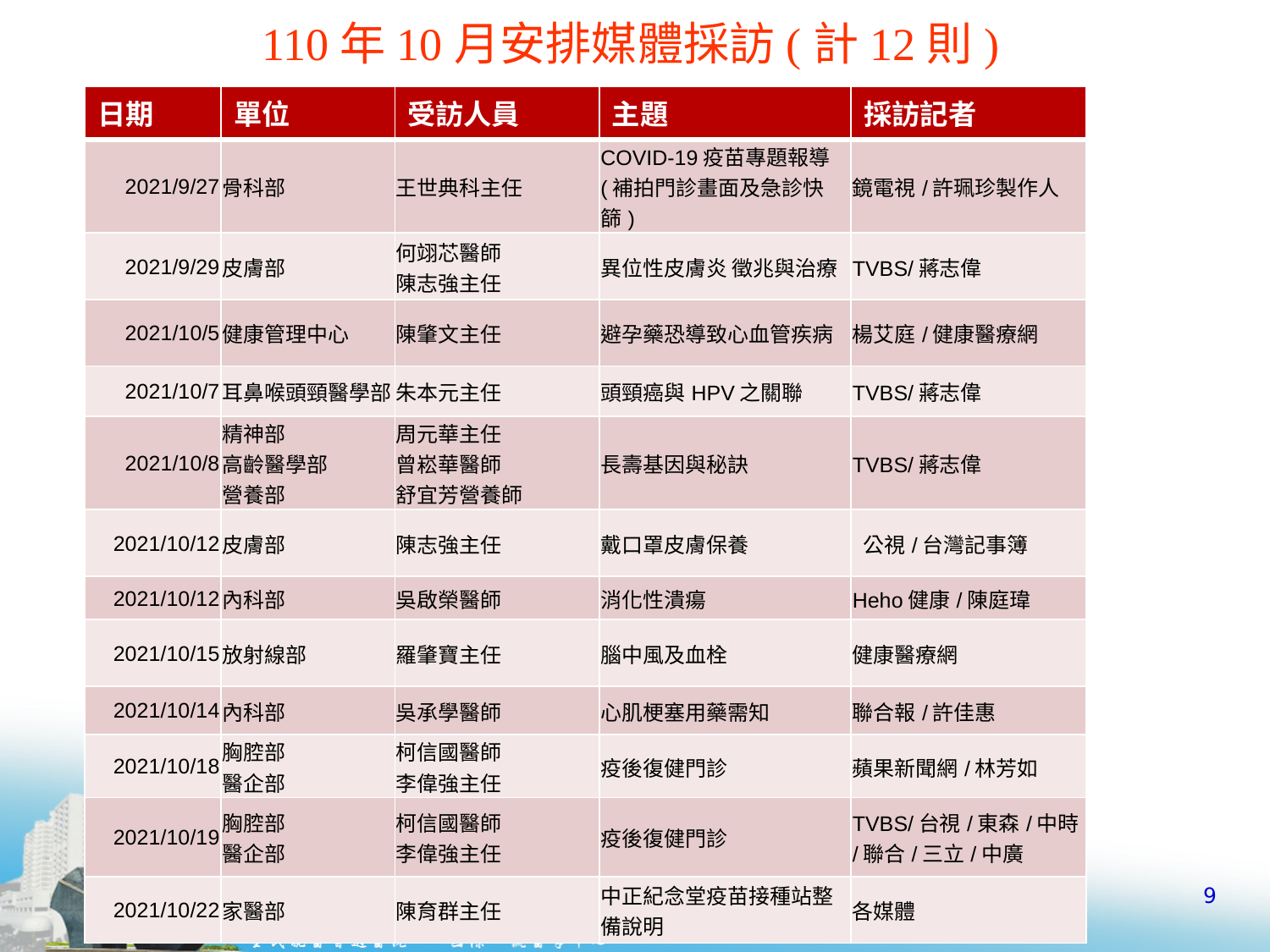

# 110年10月安排媒體採訪(計12則)
| 日期 | 單位 | 受訪人員 | 主題 | 採訪記者 |
| --- | --- | --- | --- | --- |
| 2021/9/27 | 骨科部 | 王世典科主任 | COVID-19疫苗專題報導(補拍門診畫面及急診快篩) | 鏡電視/許珮珍製作人 |
| 2021/9/29 | 皮膚部 | 何翊芯醫師 陳志強主任 | 異位性皮膚炎 徵兆與治療 | TVBS/蔣志偉 |
| 2021/10/5 | 健康管理中心 | 陳肇文主任 | 避孕藥恐導致心血管疾病 | 楊艾庭/健康醫療網 |
| 2021/10/7 | 耳鼻喉頭頸醫學部 | 朱本元主任 | 頭頸癌與HPV之關聯 | TVBS/蔣志偉 |
| 2021/10/8 | 精神部 高齡醫學部 營養部 | 周元華主任 曾崧華醫師 舒宜芳營養師 | 長壽基因與秘訣 | TVBS/蔣志偉 |
| 2021/10/12 | 皮膚部 | 陳志強主任 | 戴口罩皮膚保養 | 公視/台灣記事簿 |
| 2021/10/12 | 內科部 | 吳啟榮醫師 | 消化性潰瘍 | Heho健康/陳庭瑋 |
| 2021/10/15 | 放射線部 | 羅肇寶主任 | 腦中風及血栓 | 健康醫療網 |
| 2021/10/14 | 內科部 | 吳承學醫師 | 心肌梗塞用藥需知 | 聯合報/許佳惠 |
| 2021/10/18 | 胸腔部 醫企部 | 柯信國醫師 李偉強主任 | 疫後復健門診 | 蘋果新聞網/林芳如 |
| 2021/10/19 | 胸腔部 醫企部 | 柯信國醫師 李偉強主任 | 疫後復健門診 | TVBS/台視/東森/中時/聯合/三立/中廣 |
| 2021/10/22 | 家醫部 | 陳育群主任 | 中正紀念堂疫苗接種站整備說明 | 各媒體 |
9